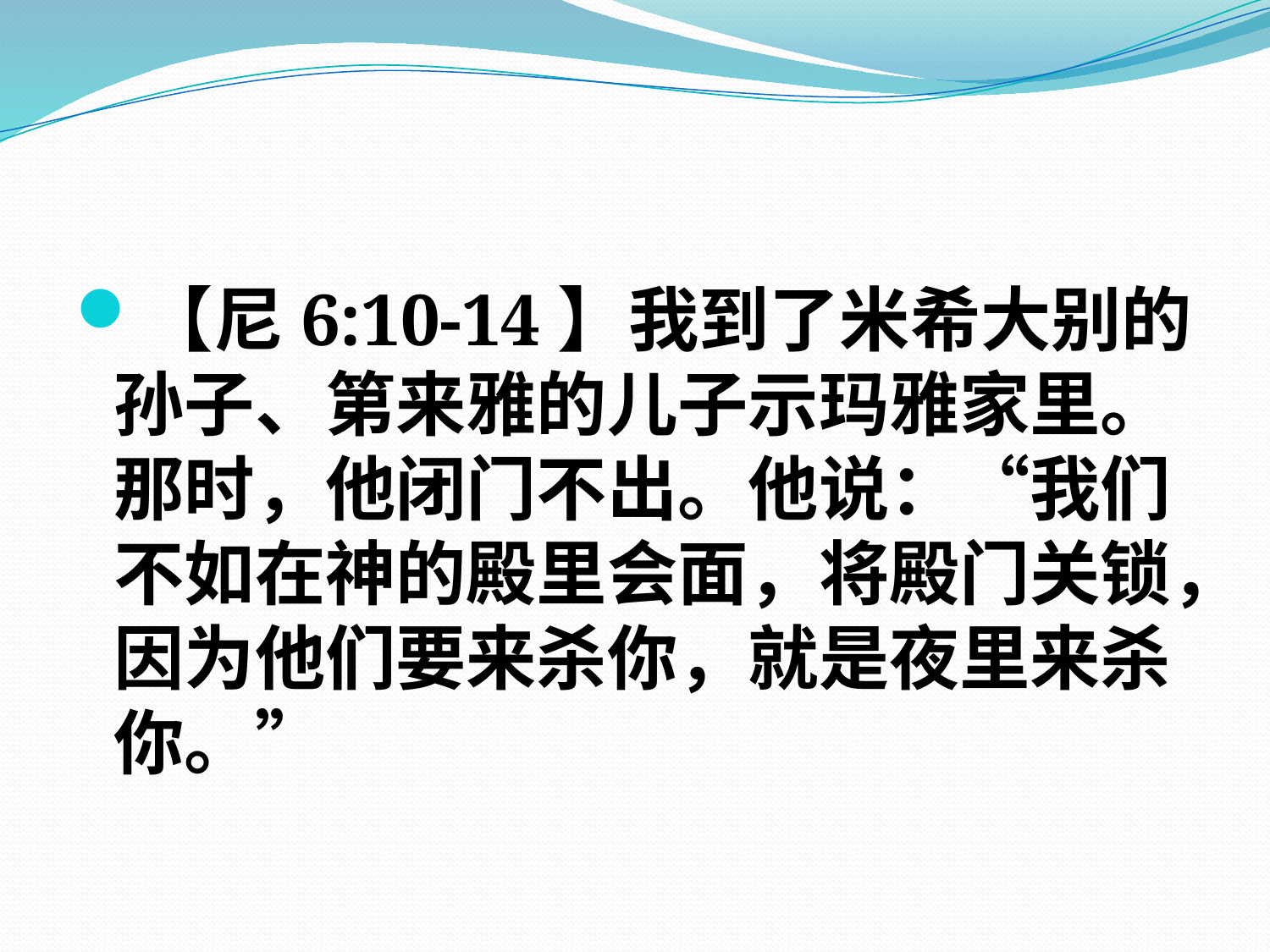

#
【尼6:10-14】我到了米希大别的孙子、第来雅的儿子示玛雅家里。那时，他闭门不出。他说：“我们不如在神的殿里会面，将殿门关锁，因为他们要来杀你，就是夜里来杀你。”